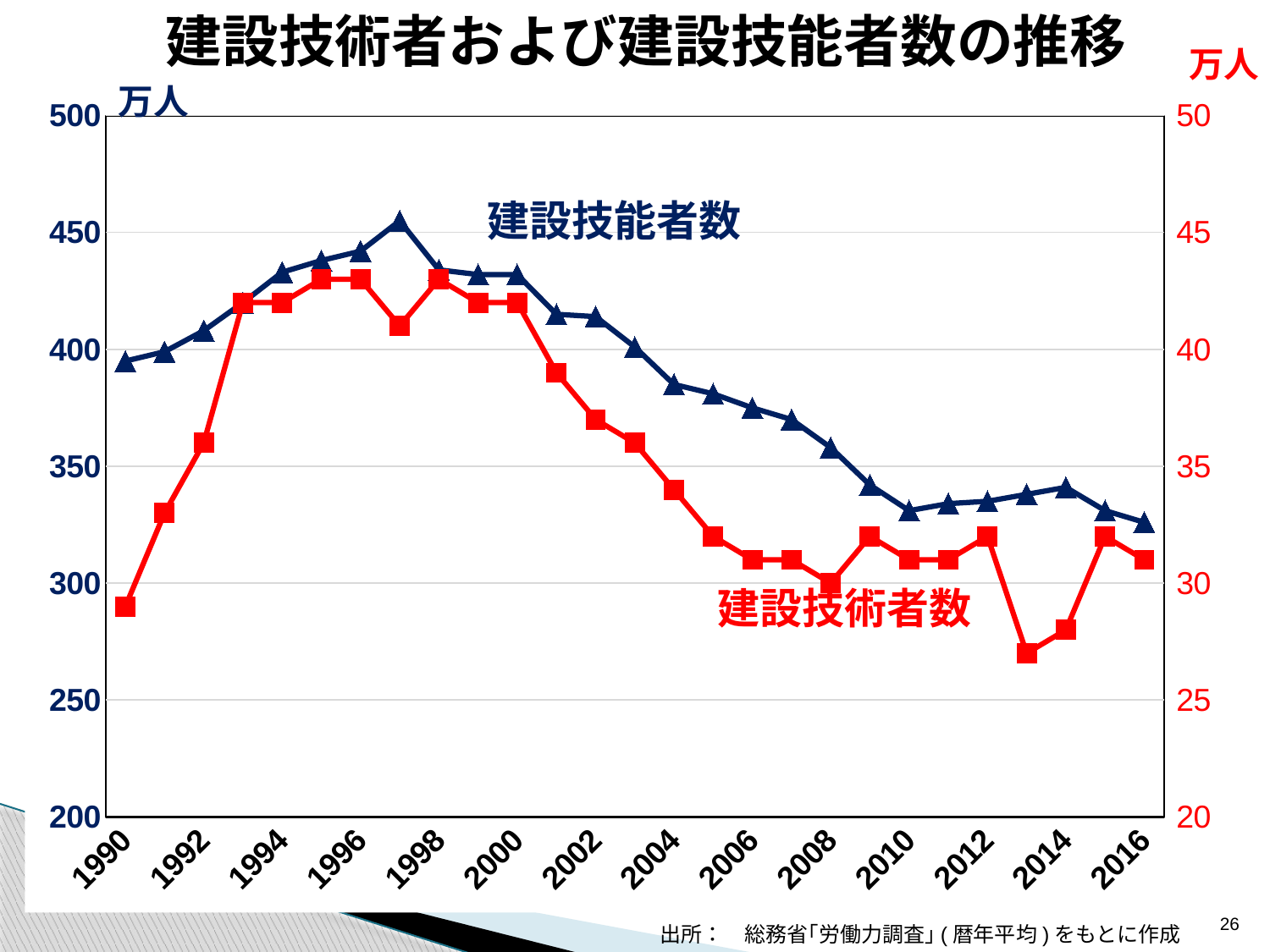

建設技術者および建設技能者数の推移
万人
万人

### Chart

| Category | 建設作業者等 | 専門的・技術的職業従事者 |
|---|---|---|
| 1990 | 395.0 | 29.0 |
| 1991 | 399.0 | 33.0 |
| 1992 | 408.0 | 36.0 |
| 1993 | 420.0 | 42.0 |
| 1994 | 433.0 | 42.0 |
| 1995 | 438.0 | 43.0 |
| 1996 | 442.0 | 43.0 |
| 1997 | 455.0 | 41.0 |
| 1998 | 434.0 | 43.0 |
| 1999 | 432.0 | 42.0 |
| 2000 | 432.0 | 42.0 |
| 2001 | 415.0 | 39.0 |
| 2002 | 414.0 | 37.0 |
| 2003 | 401.0 | 36.0 |
| 2004 | 385.0 | 34.0 |
| 2005 | 381.0 | 32.0 |
| 2006 | 375.0 | 31.0 |
| 2007 | 370.0 | 31.0 |
| 2008 | 358.0 | 30.0 |
| 2009 | 342.0 | 32.0 |
| 2010 | 331.0 | 31.0 |
| 2011 | 334.0 | 31.0 |
| 2012 | 335.0 | 32.0 |
| 2013 | 338.0 | 27.0 |
| 2014 | 341.0 | 28.0 |
| 2015 | 331.0 | 32.0 |
| 2016 | 326.0 | 31.0 |
建設技能者数
建設技術者数
年
26
出所：　総務省｢労働力調査｣(暦年平均)をもとに作成